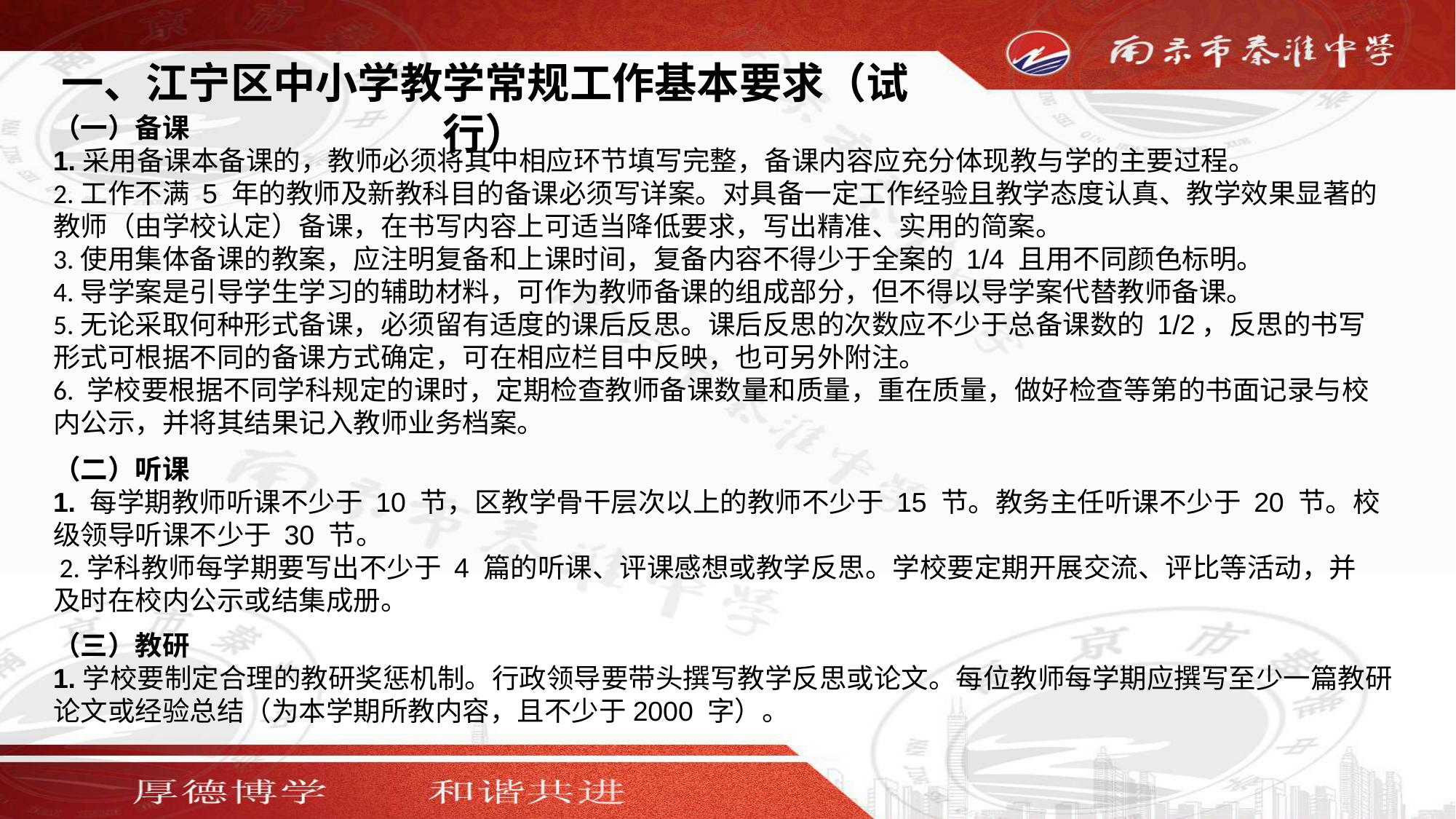

一、江宁区中小学教学常规工作基本要求（试行）
（一）备课 1.采用备课本备课的，教师必须将其中相应环节填写完整，备课内容应充分体现教与学的主要过程。2.工作不满 5 年的教师及新教科目的备课必须写详案。对具备一定工作经验且教学态度认真、教学效果显著的教师（由学校认定）备课，在书写内容上可适当降低要求，写出精准、实用的简案。3.使用集体备课的教案，应注明复备和上课时间，复备内容不得少于全案的 1/4 且用不同颜色标明。4.导学案是引导学生学习的辅助材料，可作为教师备课的组成部分，但不得以导学案代替教师备课。5.无论采取何种形式备课，必须留有适度的课后反思。课后反思的次数应不少于总备课数的 1/2，反思的书写形式可根据不同的备课方式确定，可在相应栏目中反映，也可另外附注。6. 学校要根据不同学科规定的课时，定期检查教师备课数量和质量，重在质量，做好检查等第的书面记录与校内公示，并将其结果记入教师业务档案。
（二）听课 1. 每学期教师听课不少于 10 节，区教学骨干层次以上的教师不少于 15 节。教务主任听课不少于 20 节。校级领导听课不少于 30 节。 2.学科教师每学期要写出不少于 4 篇的听课、评课感想或教学反思。学校要定期开展交流、评比等活动，并及时在校内公示或结集成册。
（三）教研 1.学校要制定合理的教研奖惩机制。行政领导要带头撰写教学反思或论文。每位教师每学期应撰写至少一篇教研论文或经验总结（为本学期所教内容，且不少于2000 字）。